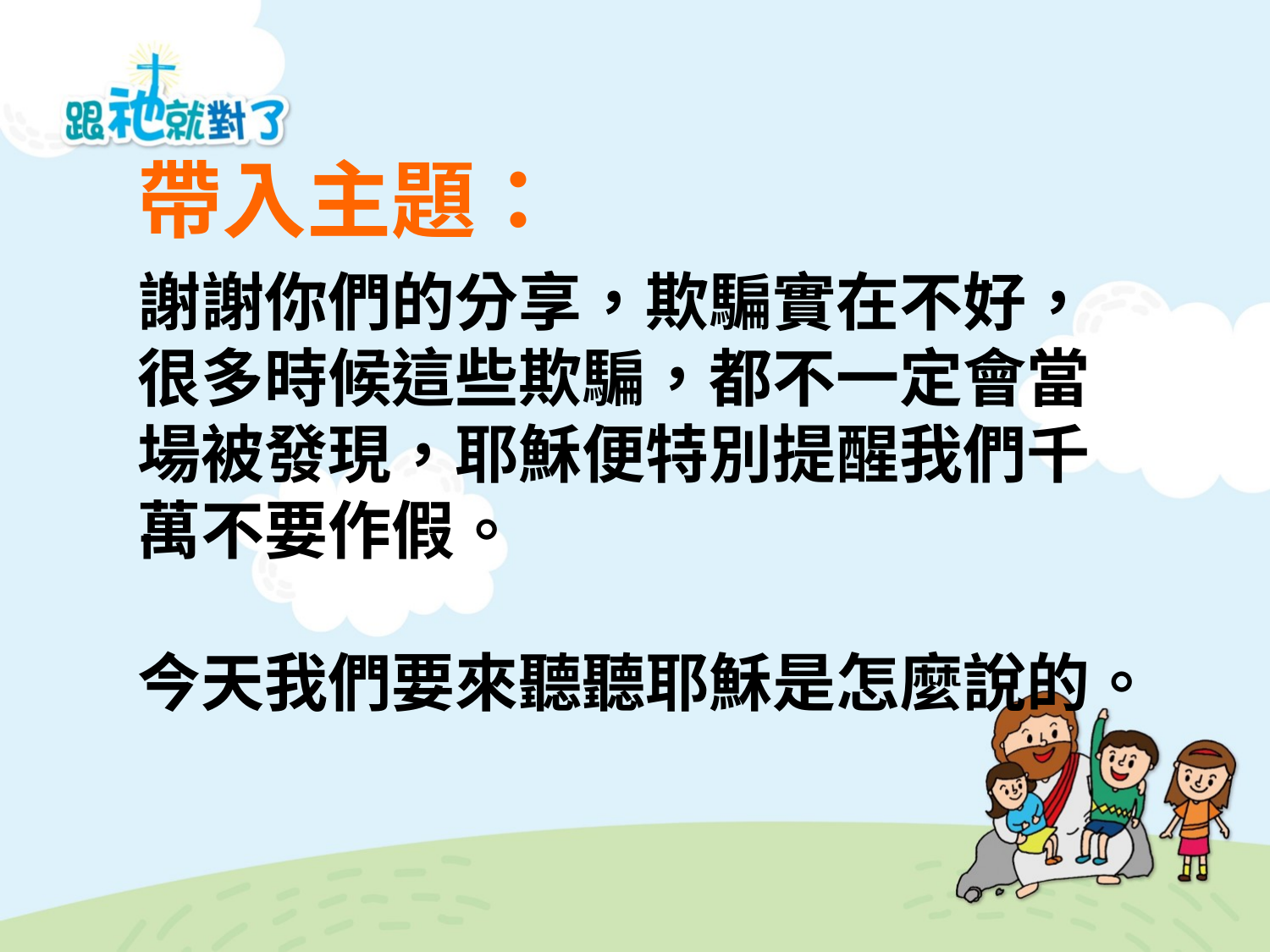

帶入主題：
謝謝你們的分享，欺騙實在不好，很多時候這些欺騙，都不一定會當場被發現，耶穌便特別提醒我們千萬不要作假。

今天我們要來聽聽耶穌是怎麼說的。